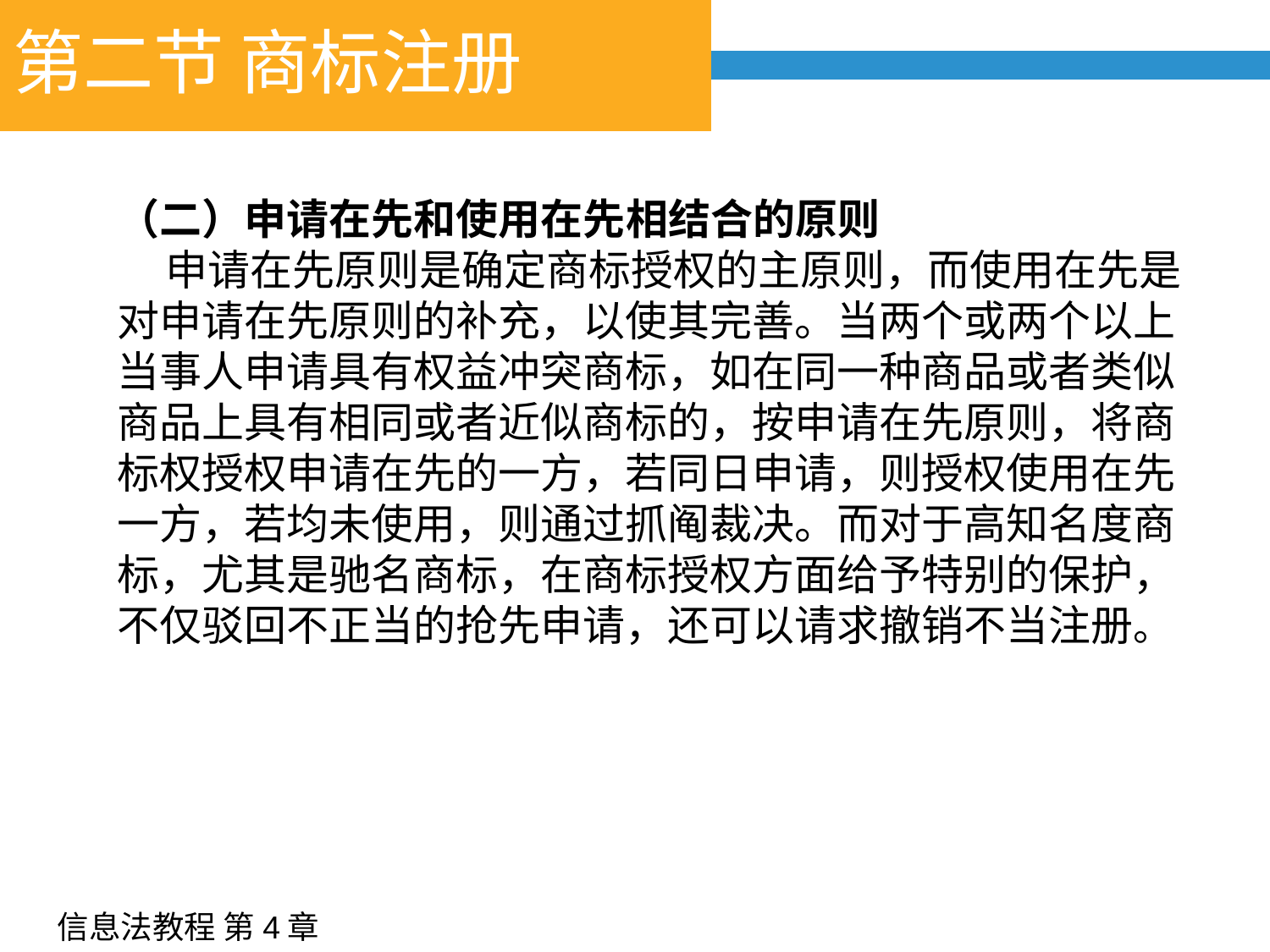

# 第二节 商标注册
（二）申请在先和使用在先相结合的原则
    申请在先原则是确定商标授权的主原则，而使用在先是对申请在先原则的补充，以使其完善。当两个或两个以上当事人申请具有权益冲突商标，如在同一种商品或者类似商品上具有相同或者近似商标的，按申请在先原则，将商标权授权申请在先的一方，若同日申请，则授权使用在先一方，若均未使用，则通过抓阄裁决。而对于高知名度商标，尤其是驰名商标，在商标授权方面给予特别的保护，不仅驳回不正当的抢先申请，还可以请求撤销不当注册。
信息法教程 第4章